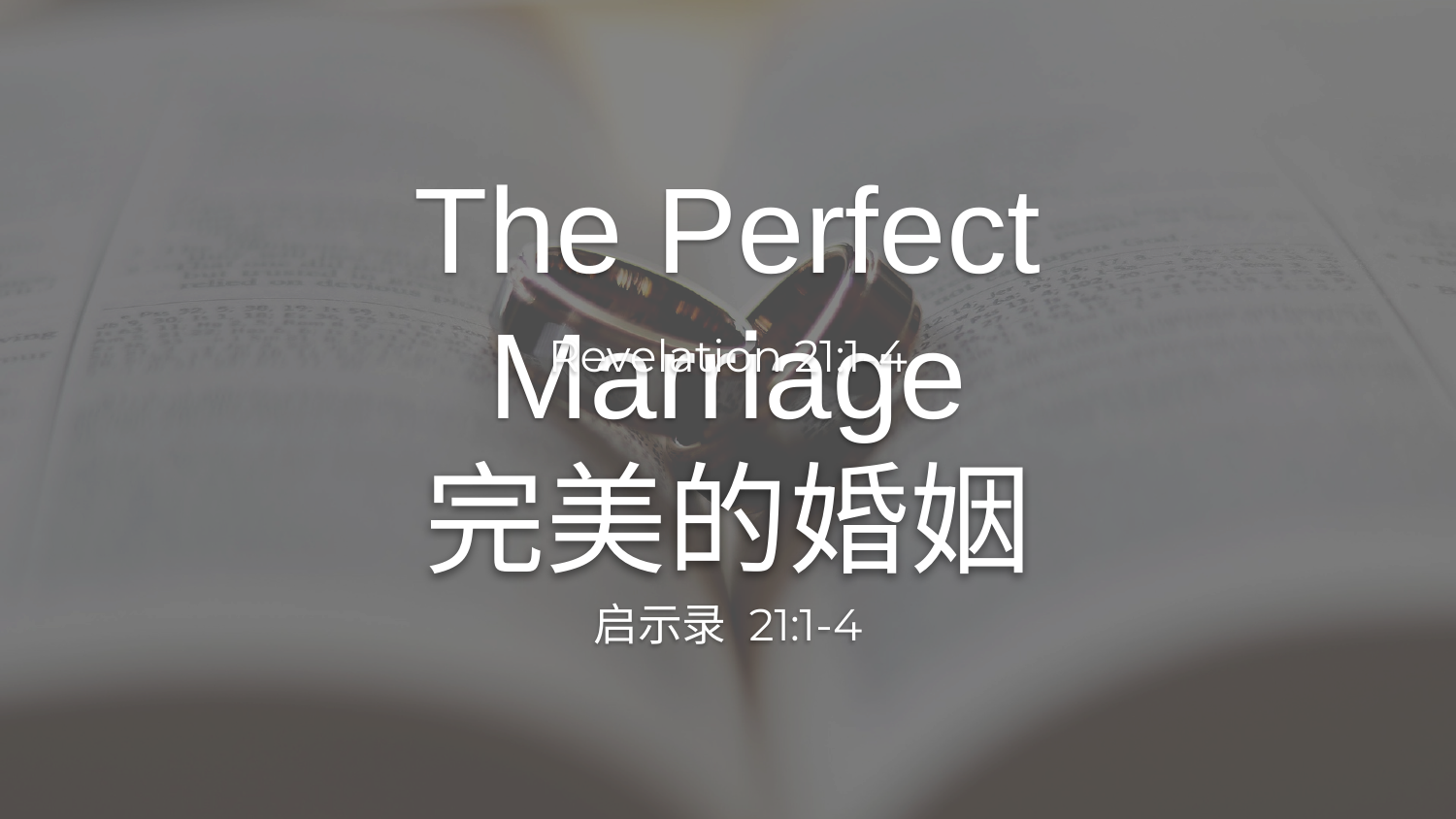

The Perfect Marriage
Revelation 21:1-4
完美的婚姻
启示录 21:1-4